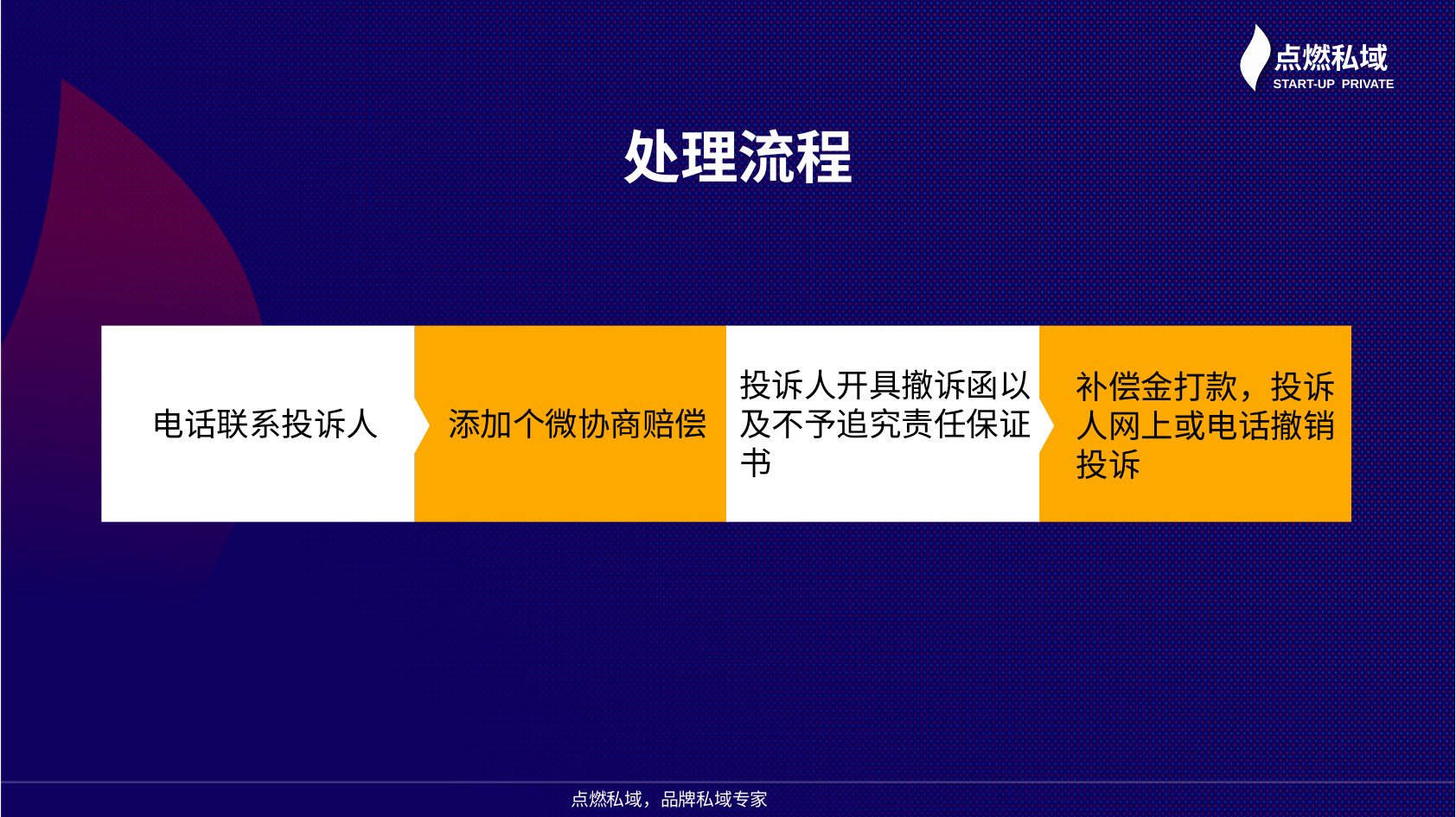

处理流程
2028

2020

投诉人开具撤诉函以
及不予追究责任保证
书
补偿金打款，投诉
人网上或电话撤销
投诉
电话联系投诉人
添加个微协商赔偿
点燃私域，品牌私域专家